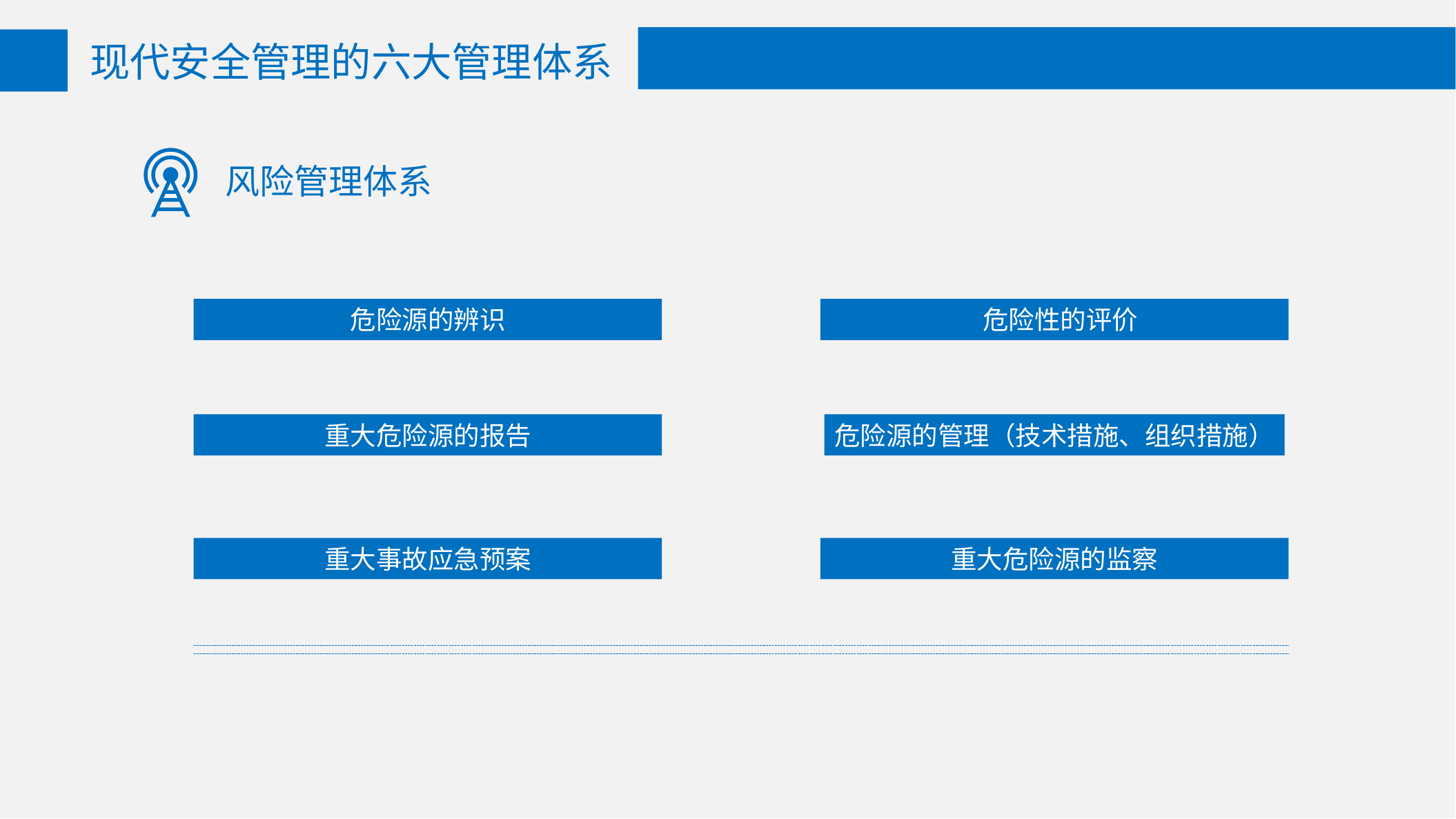

现代安全管理的六大管理体系

风险管理体系
危险源的辨识
 危险性的评价
重大危险源的报告
危险源的管理（技术措施、组织措施）
重大事故应急预案
重大危险源的监察